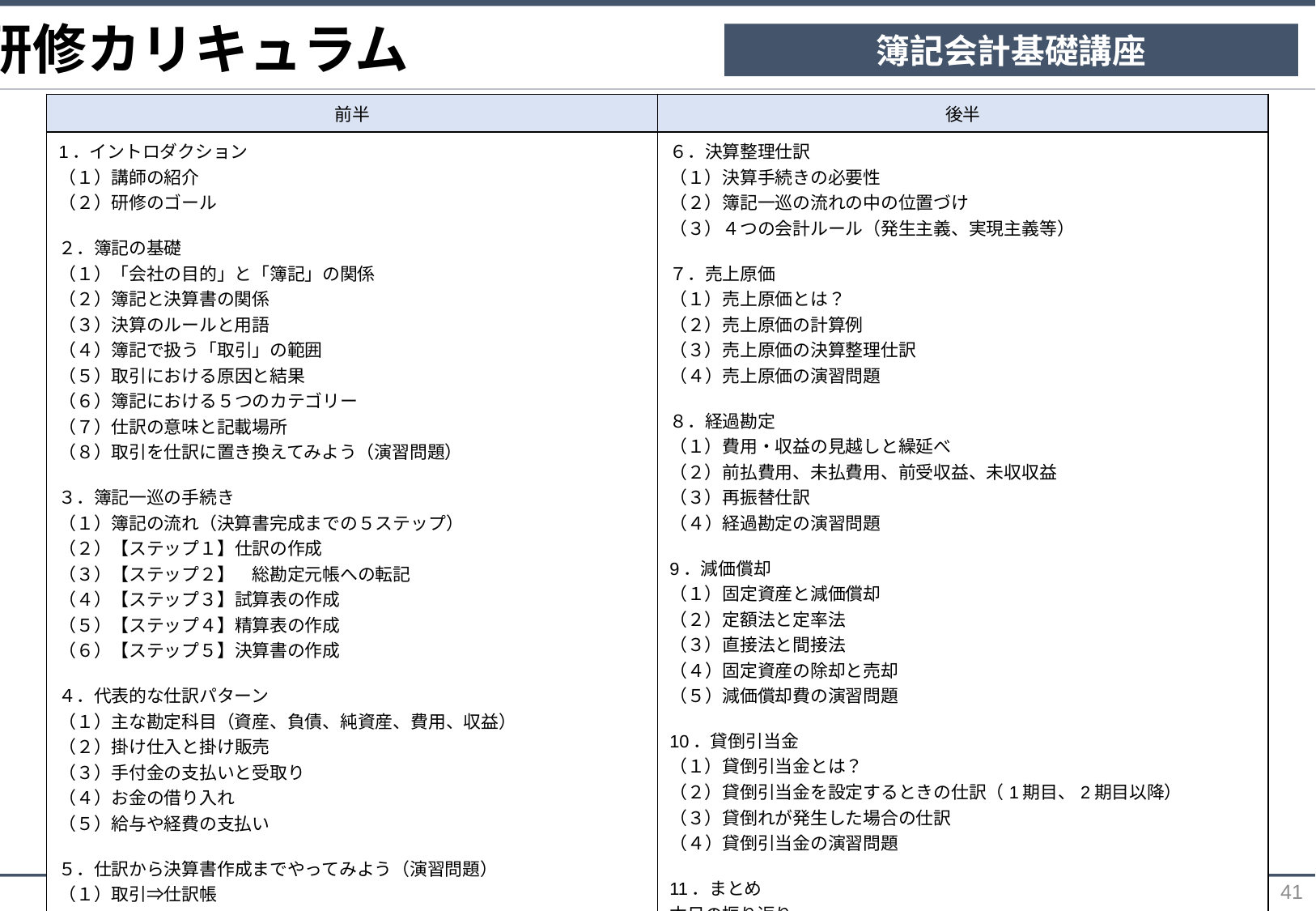

研修カリキュラム
簿記会計基礎講座
| 前半 | 後半 |
| --- | --- |
| 1．イントロダクション （１）講師の紹介 （２）研修のゴール ２．簿記の基礎 （１）「会社の目的」と「簿記」の関係 （２）簿記と決算書の関係 （３）決算のルールと用語 （４）簿記で扱う「取引」の範囲 （５）取引における原因と結果 （６）簿記における５つのカテゴリー （７）仕訳の意味と記載場所 （８）取引を仕訳に置き換えてみよう（演習問題） ３．簿記一巡の手続き （１）簿記の流れ（決算書完成までの５ステップ） （２）【ステップ１】仕訳の作成 （３）【ステップ２】　総勘定元帳への転記 （４）【ステップ３】試算表の作成 （５）【ステップ４】精算表の作成 （６）【ステップ５】決算書の作成 ４．代表的な仕訳パターン （１）主な勘定科目（資産、負債、純資産、費用、収益） （２）掛け仕入と掛け販売 （３）手付金の支払いと受取り （４）お金の借り入れ （５）給与や経費の支払い ５．仕訳から決算書作成までやってみよう（演習問題） （１）取引⇒仕訳帳 （２）仕訳帳⇒総勘定元帳 （３）総勘定元帳⇒合計残高試算表（精算表） （４）合計残高試算表（精算表）⇒決算書（貸借対照表、損益計算書） | ６．決算整理仕訳 （１）決算手続きの必要性 （２）簿記一巡の流れの中の位置づけ （３）４つの会計ルール（発生主義、実現主義等） ７．売上原価 （１）売上原価とは？ （２）売上原価の計算例 （３）売上原価の決算整理仕訳 （４）売上原価の演習問題 ８．経過勘定 （１）費用・収益の見越しと繰延べ （２）前払費用、未払費用、前受収益、未収収益 （３）再振替仕訳 （４）経過勘定の演習問題 9．減価償却 （１）固定資産と減価償却 （２）定額法と定率法 （３）直接法と間接法 （４）固定資産の除却と売却 （５）減価償却費の演習問題 10．貸倒引当金 （１）貸倒引当金とは？ （２）貸倒引当金を設定するときの仕訳（1期目、2期目以降） （３）貸倒れが発生した場合の仕訳 （４）貸倒引当金の演習問題 11．まとめ 本日の振り返り |
Hiroyuki Kawaguchi CPA Office All Rights Reserved.
41